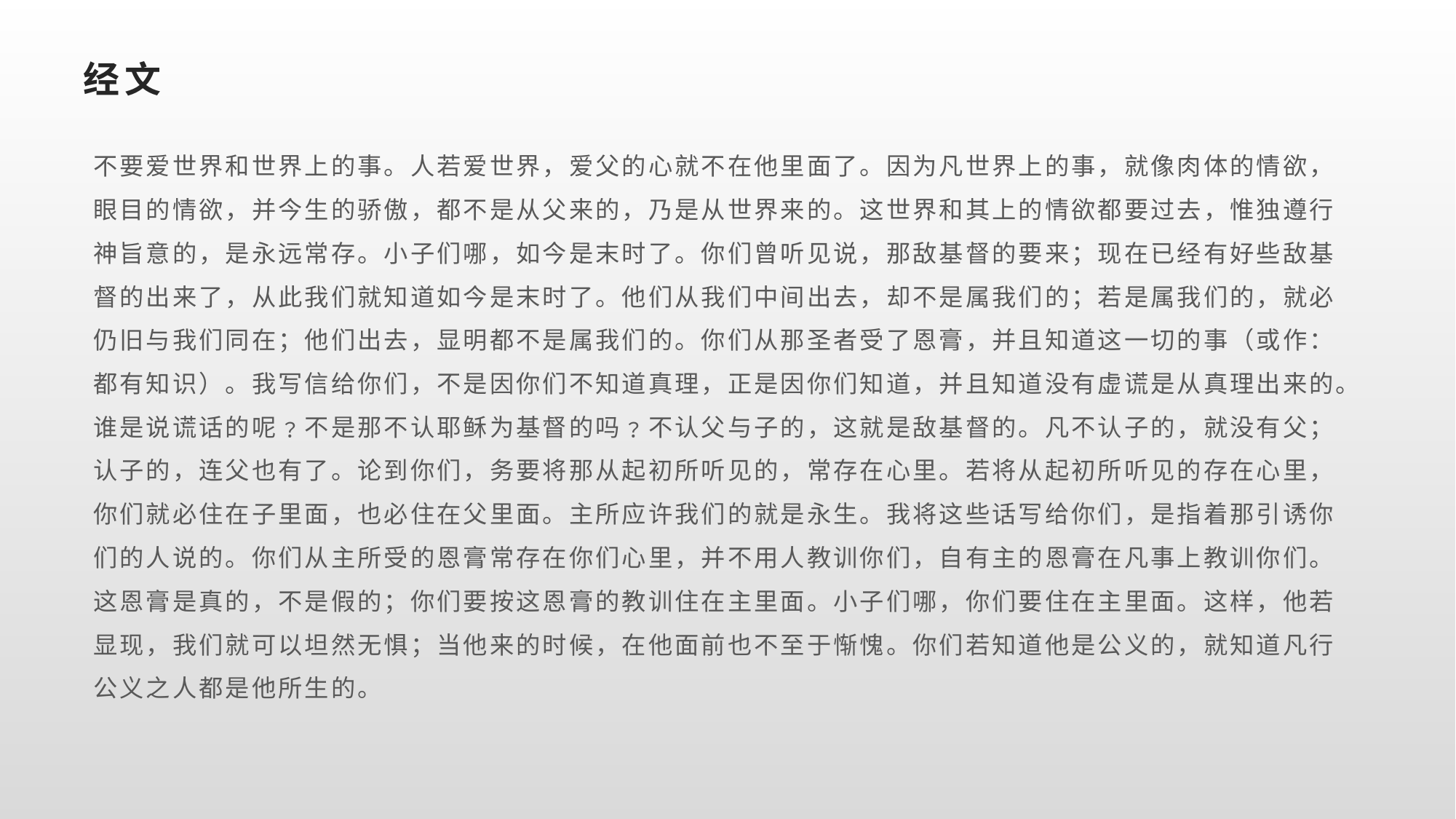

# 经文
不要爱世界和世界上的事。人若爱世界，爱父的心就不在他里面了。因为凡世界上的事，就像肉体的情欲，眼目的情欲，并今生的骄傲，都不是从父来的，乃是从世界来的。这世界和其上的情欲都要过去，惟独遵行神旨意的，是永远常存。小子们哪，如今是末时了。你们曾听见说，那敌基督的要来；现在已经有好些敌基督的出来了，从此我们就知道如今是末时了。他们从我们中间出去，却不是属我们的；若是属我们的，就必仍旧与我们同在；他们出去，显明都不是属我们的。你们从那圣者受了恩膏，并且知道这一切的事（或作：都有知识）。我写信给你们，不是因你们不知道真理，正是因你们知道，并且知道没有虚谎是从真理出来的。谁是说谎话的呢﹖不是那不认耶稣为基督的吗﹖不认父与子的，这就是敌基督的。凡不认子的，就没有父；认子的，连父也有了。论到你们，务要将那从起初所听见的，常存在心里。若将从起初所听见的存在心里，你们就必住在子里面，也必住在父里面。主所应许我们的就是永生。我将这些话写给你们，是指着那引诱你们的人说的。你们从主所受的恩膏常存在你们心里，并不用人教训你们，自有主的恩膏在凡事上教训你们。这恩膏是真的，不是假的；你们要按这恩膏的教训住在主里面。小子们哪，你们要住在主里面。这样，他若显现，我们就可以坦然无惧；当他来的时候，在他面前也不至于惭愧。你们若知道他是公义的，就知道凡行公义之人都是他所生的。